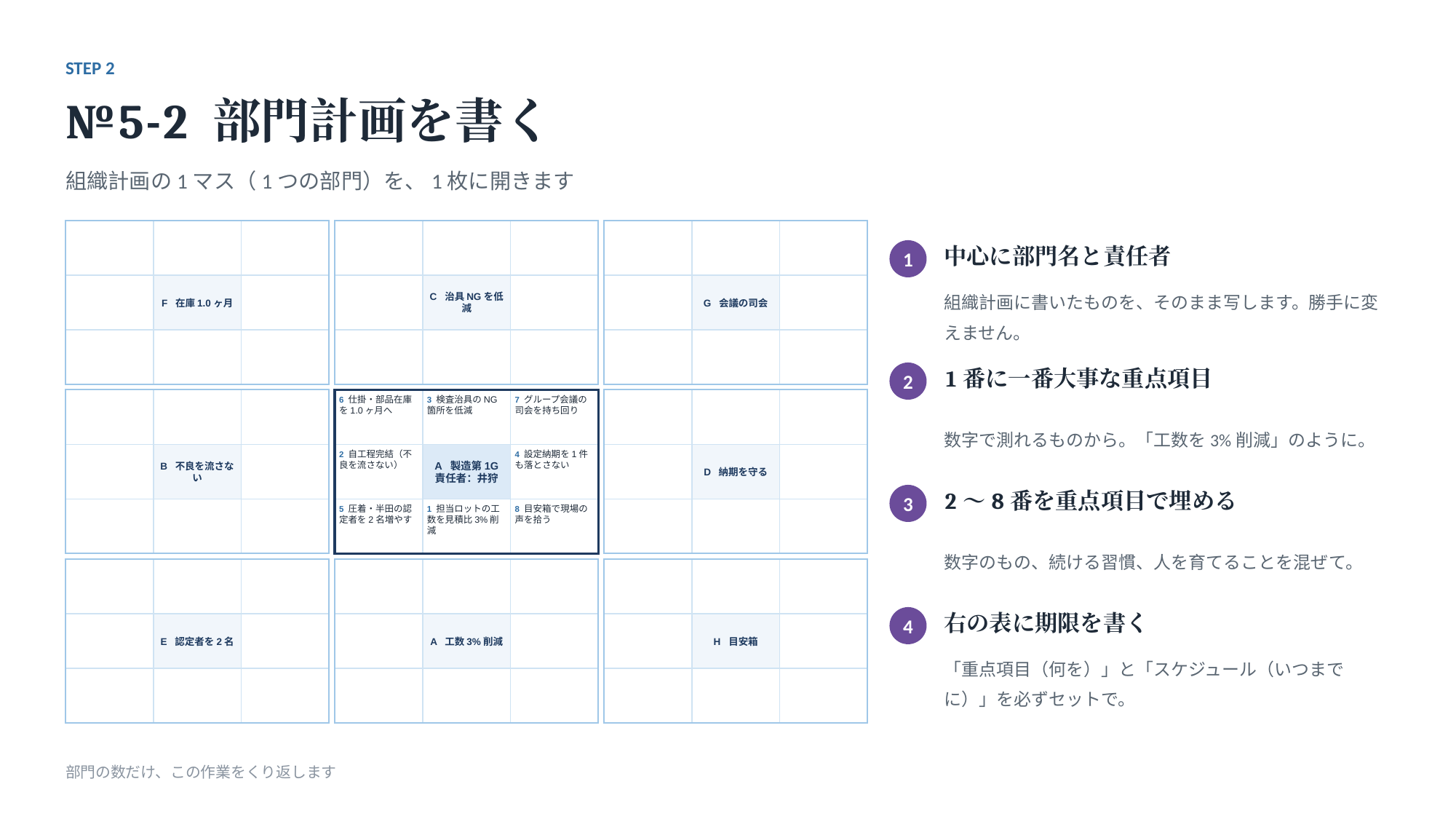

STEP 2
№5-2 部門計画を書く
組織計画の1マス（1つの部門）を、1枚に開きます

中心に部門名と責任者

1

組織計画に書いたものを、そのまま写します。勝手に変えません。
F  在庫1.0ヶ月
C  治具NGを低減
G  会議の司会

1番に一番大事な重点項目

2

6 仕掛・部品在庫を1.0ヶ月へ
3 検査治具のNG箇所を低減
7 グループ会議の司会を持ち回り
数字で測れるものから。「工数を3%削減」のように。

B  不良を流さない
A  製造第1G
責任者：井狩
D  納期を守る
2 自工程完結（不良を流さない）
4 設定納期を1件も落とさない
2〜8番を重点項目で埋める

3

5 圧着・半田の認定者を2名増やす
1 担当ロットの工数を見積比3%削減
8 目安箱で現場の声を拾う
数字のもの、続ける習慣、人を育てることを混ぜて。

右の表に期限を書く

4

E  認定者を2名
A  工数3%削減
H  目安箱
「重点項目（何を）」と「スケジュール（いつまでに）」を必ずセットで。

部門の数だけ、この作業をくり返します